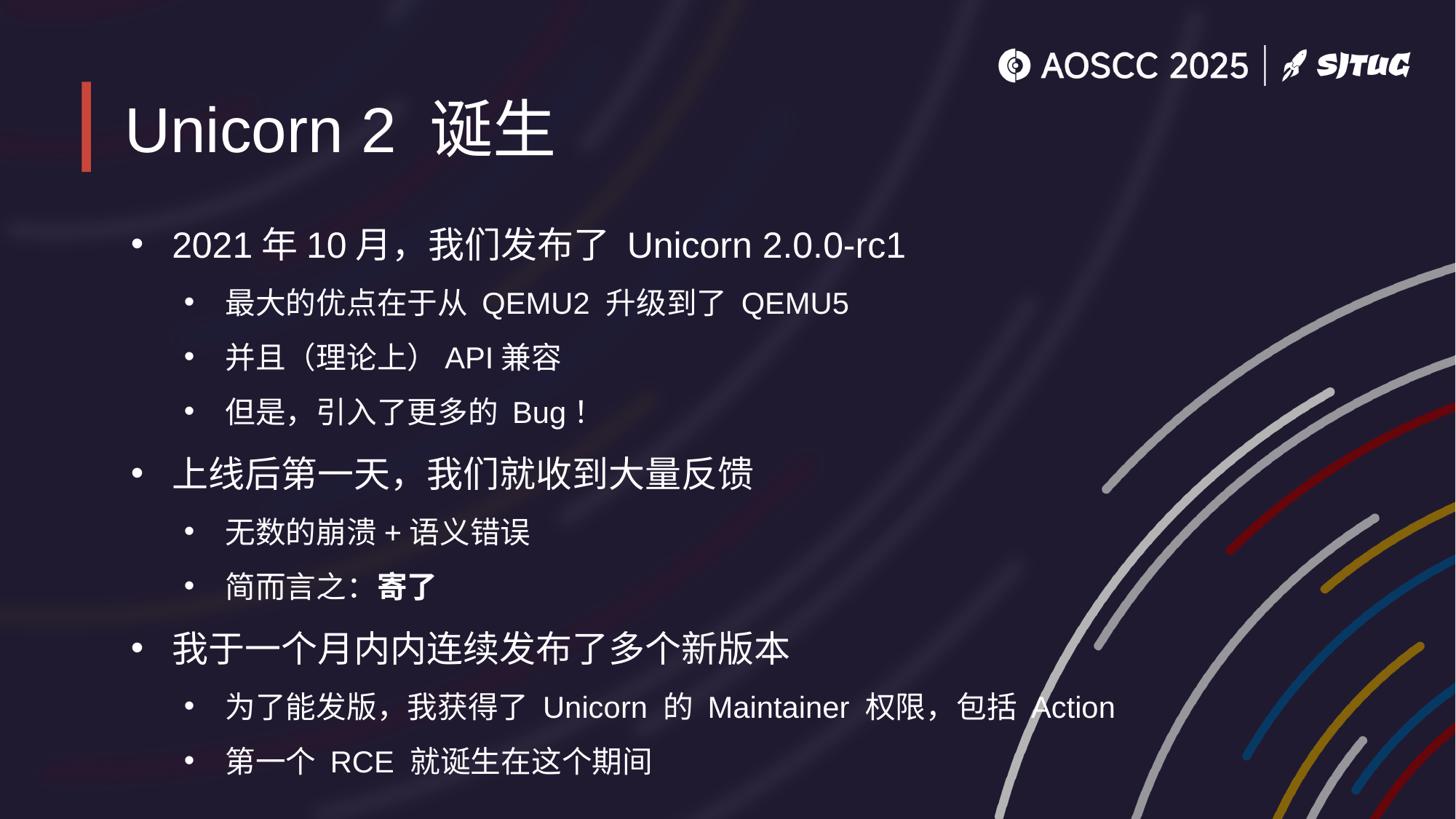

# Unicorn 2 诞生
2021年10月，我们发布了 Unicorn 2.0.0-rc1
最大的优点在于从 QEMU2 升级到了 QEMU5
并且（理论上）API兼容
但是，引入了更多的 Bug！
上线后第一天，我们就收到大量反馈
无数的崩溃+语义错误
简而言之：寄了
我于一个月内内连续发布了多个新版本
为了能发版，我获得了 Unicorn 的 Maintainer 权限，包括 Action
第一个 RCE 就诞生在这个期间